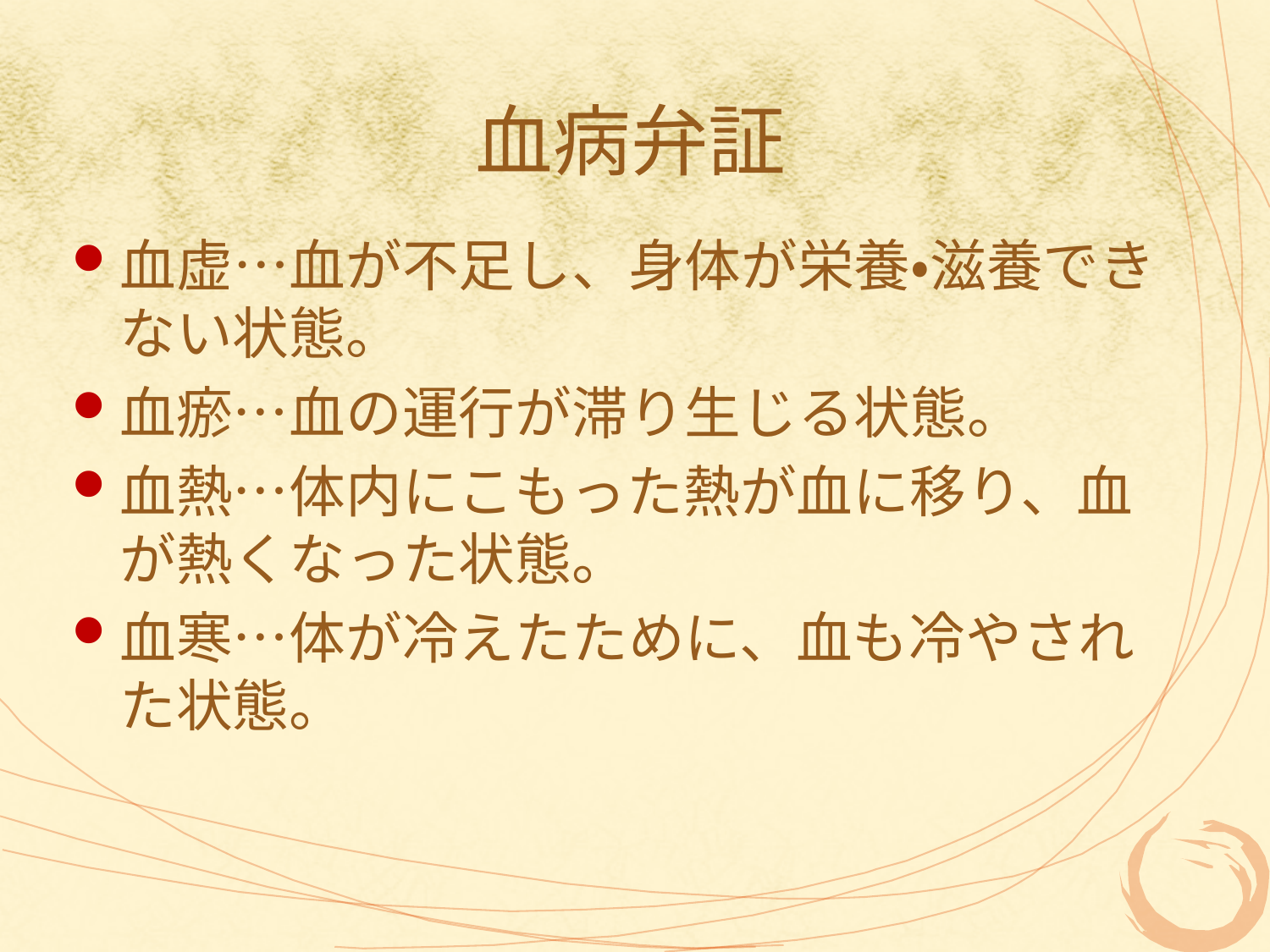

# 血病弁証
血虚…血が不足し、身体が栄養・滋養できない状態。
血瘀…血の運行が滞り生じる状態。
血熱…体内にこもった熱が血に移り、血が熱くなった状態。
血寒…体が冷えたために、血も冷やされた状態。